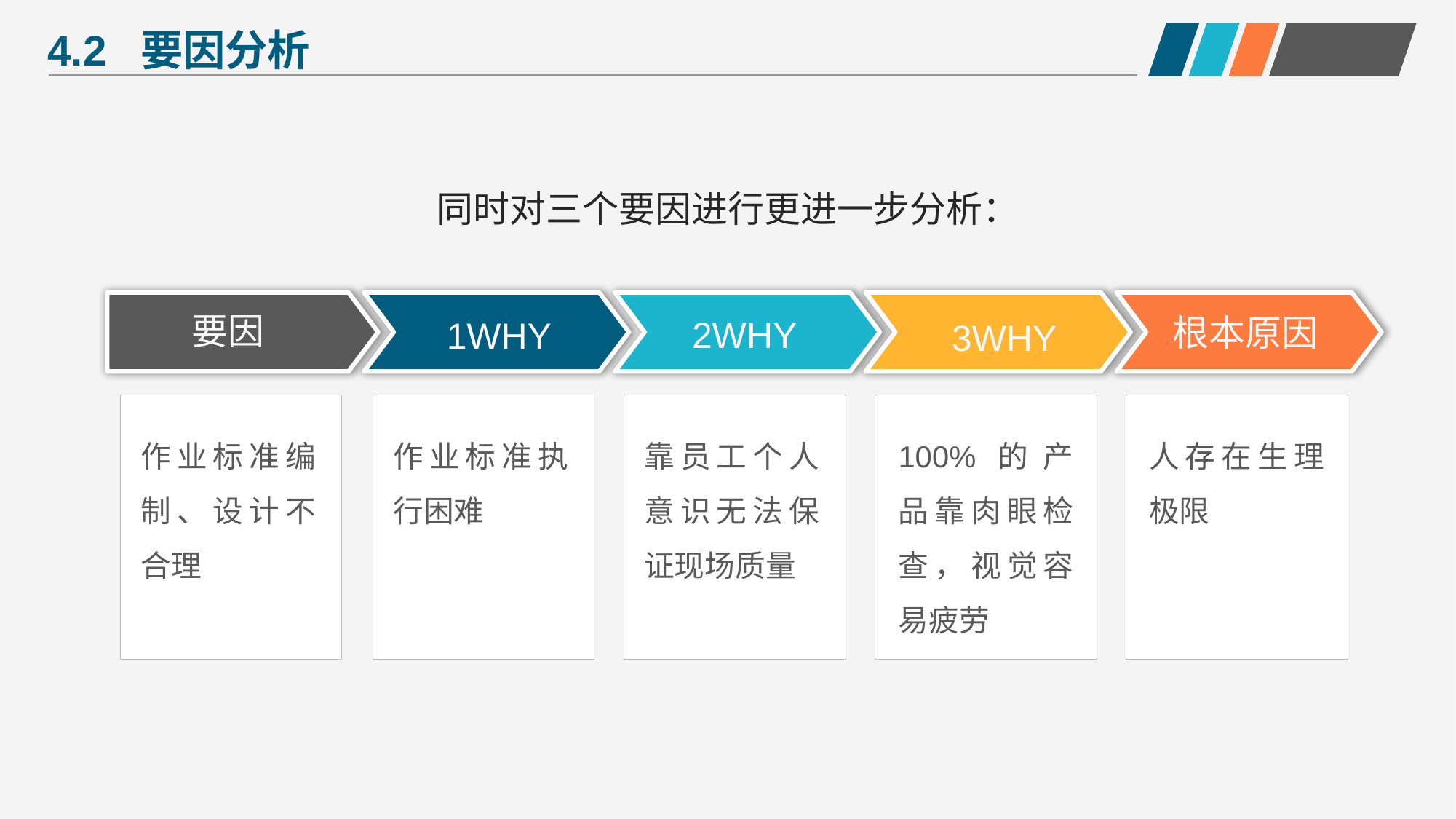

4.2  要因分析
同时对三个要因进行更进一步分析：

要因
根本原因
2WHY
1WHY
3WHY

作业标准编制、设计不合理
作业标准执行困难
靠员工个人意识无法保证现场质量
100%的产品靠肉眼检查，视觉容易疲劳
人存在生理极限